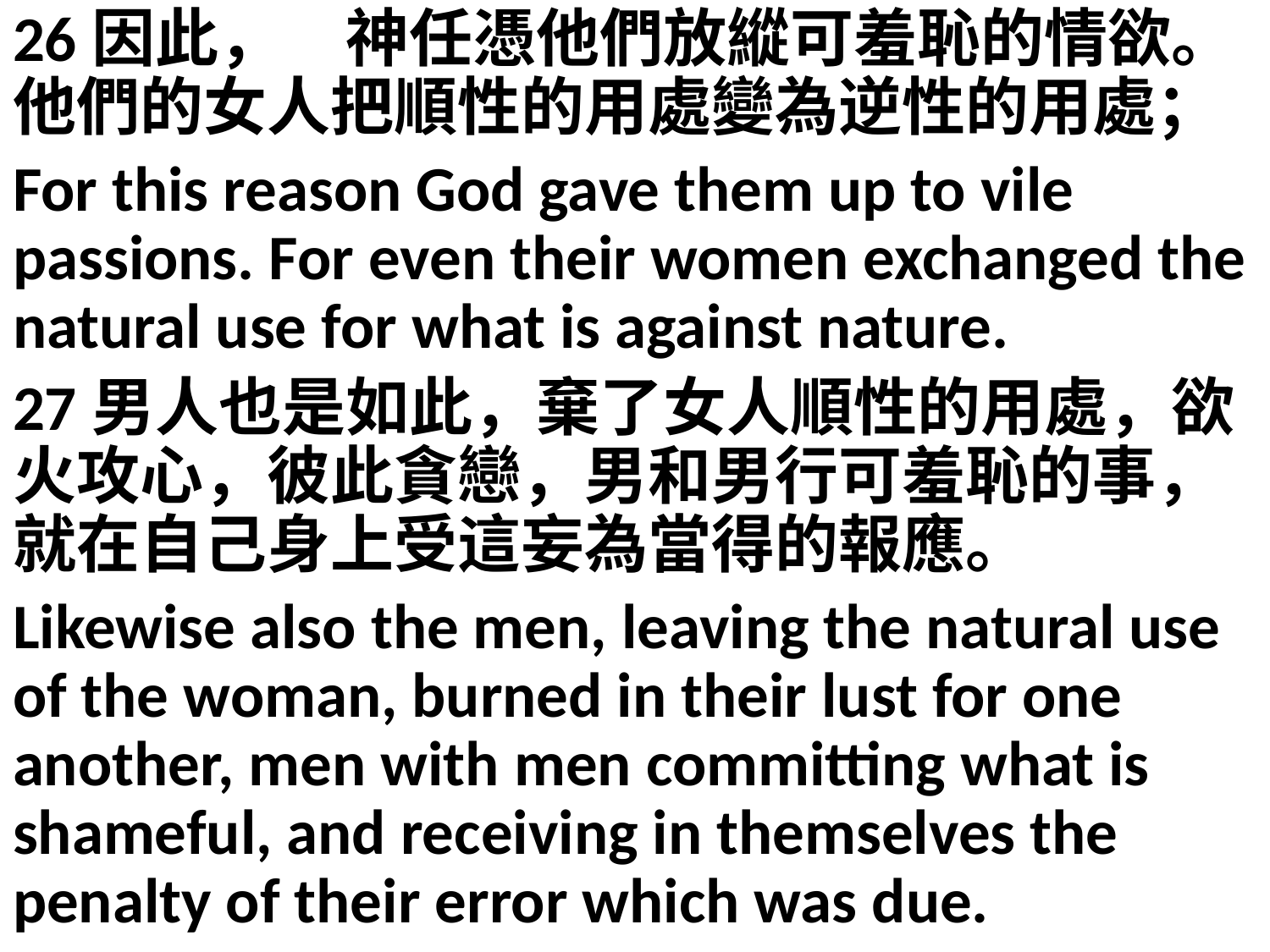

26因此，　神任憑他們放縱可羞恥的情欲。他們的女人把順性的用處變為逆性的用處；
For this reason God gave them up to vile passions. For even their women exchanged the natural use for what is against nature.
27男人也是如此，棄了女人順性的用處，欲火攻心，彼此貪戀，男和男行可羞恥的事，就在自己身上受這妄為當得的報應。
Likewise also the men, leaving the natural use of the woman, burned in their lust for one another, men with men committing what is shameful, and receiving in themselves the penalty of their error which was due.